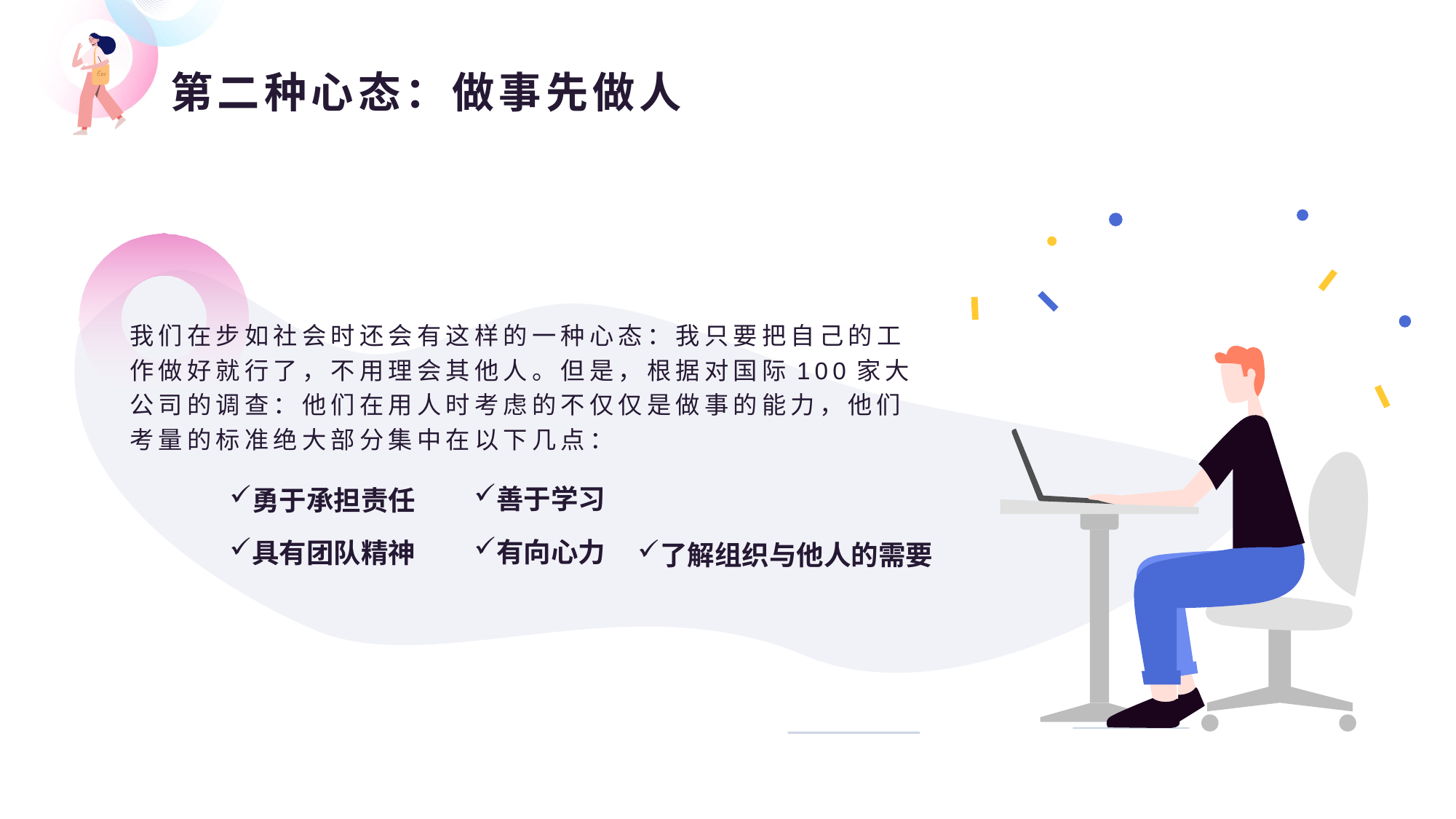

# 第二种心态：做事先做人

我们在步如社会时还会有这样的一种心态：我只要把自己的工作做好就行了，不用理会其他人。但是，根据对国际100家大公司的调查：他们在用人时考虑的不仅仅是做事的能力，他们考量的标准绝大部分集中在以下几点：

善于学习
有向心力
勇于承担责任
具有团队精神
了解组织与他人的需要